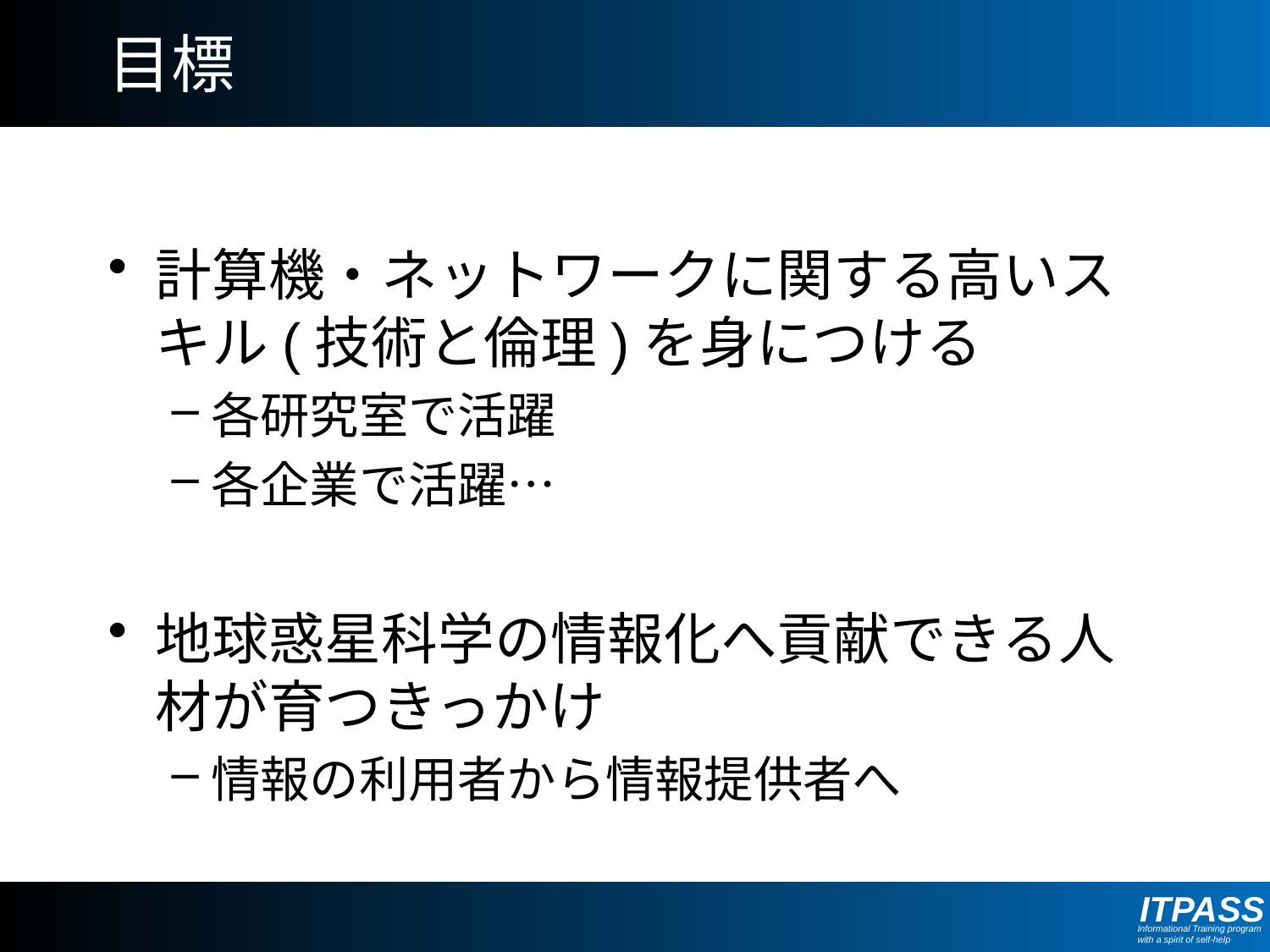

# 目標

計算機・ネットワークに関する高いスキル(技術と倫理)を身につける
各研究室で活躍
各企業で活躍…

地球惑星科学の情報化へ貢献できる人材が育つきっかけ
情報の利用者から情報提供者へ